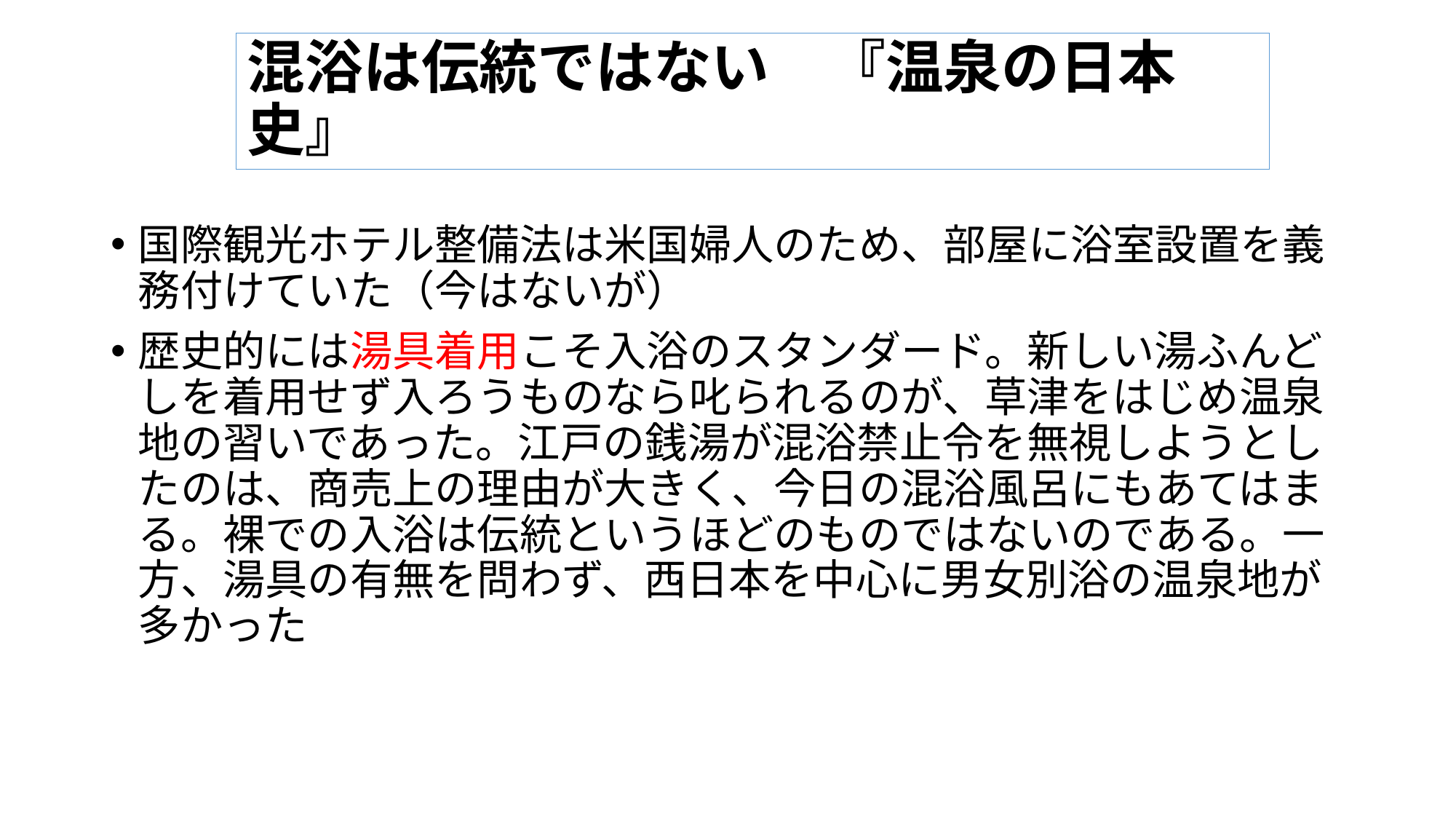

# 混浴は伝統ではない　『温泉の日本史』
国際観光ホテル整備法は米国婦人のため、部屋に浴室設置を義務付けていた（今はないが）
歴史的には湯具着用こそ入浴のスタンダード。新しい湯ふんどしを着用せず入ろうものなら叱られるのが、草津をはじめ温泉地の習いであった。江戸の銭湯が混浴禁止令を無視しようとしたのは、商売上の理由が大きく、今日の混浴風呂にもあてはまる。裸での入浴は伝統というほどのものではないのである。一方、湯具の有無を問わず、西日本を中心に男女別浴の温泉地が多かった